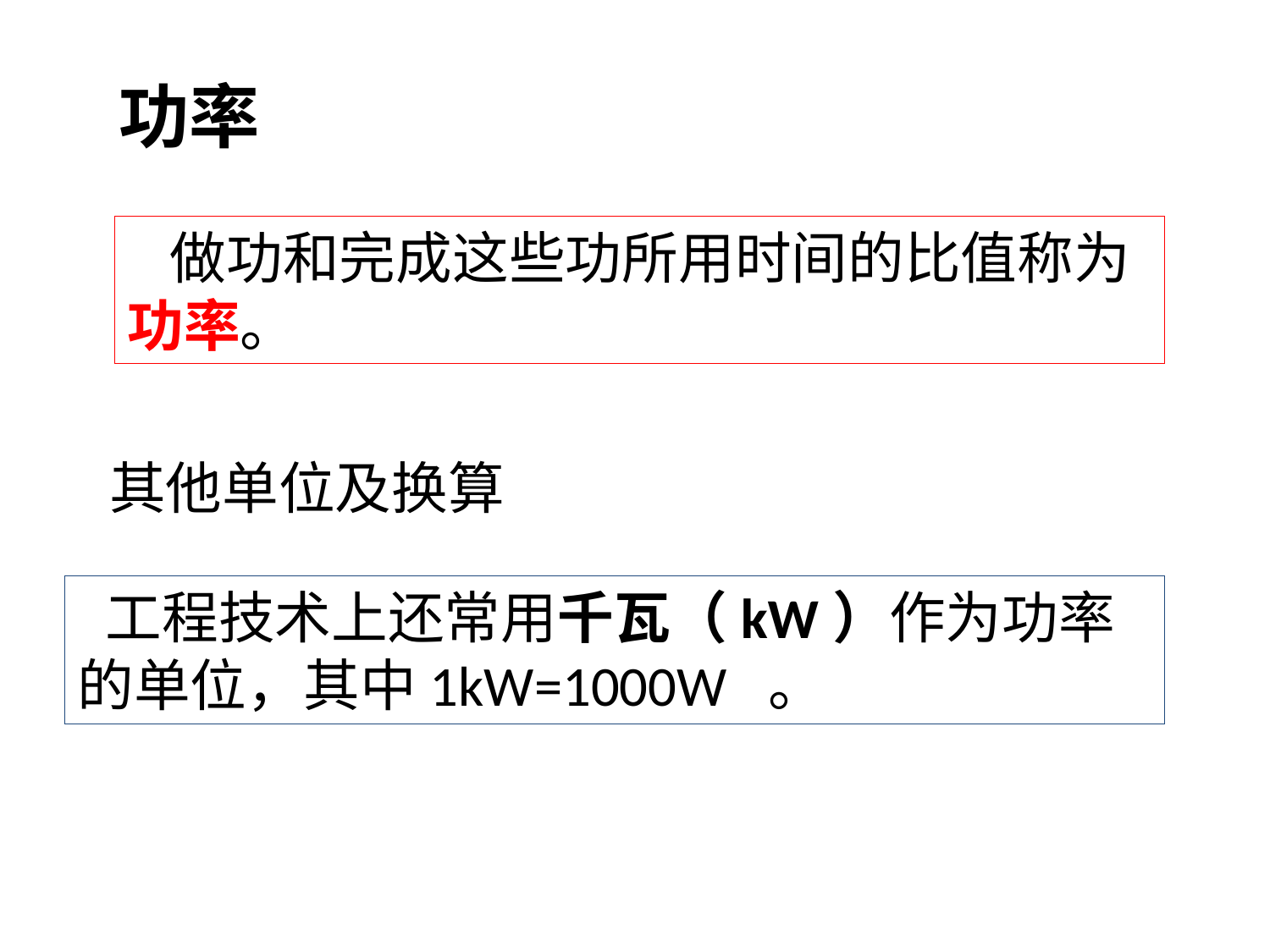

功率
﻿ ﻿ ﻿做功和完成这些功所用时间的比值称为功率。
其他单位及换算
﻿ ﻿工程技术上还常用千瓦（kW）作为功率的单位，其中1kW=1000W ﻿﻿﻿﻿﻿﻿﻿﻿﻿﻿﻿﻿ 。